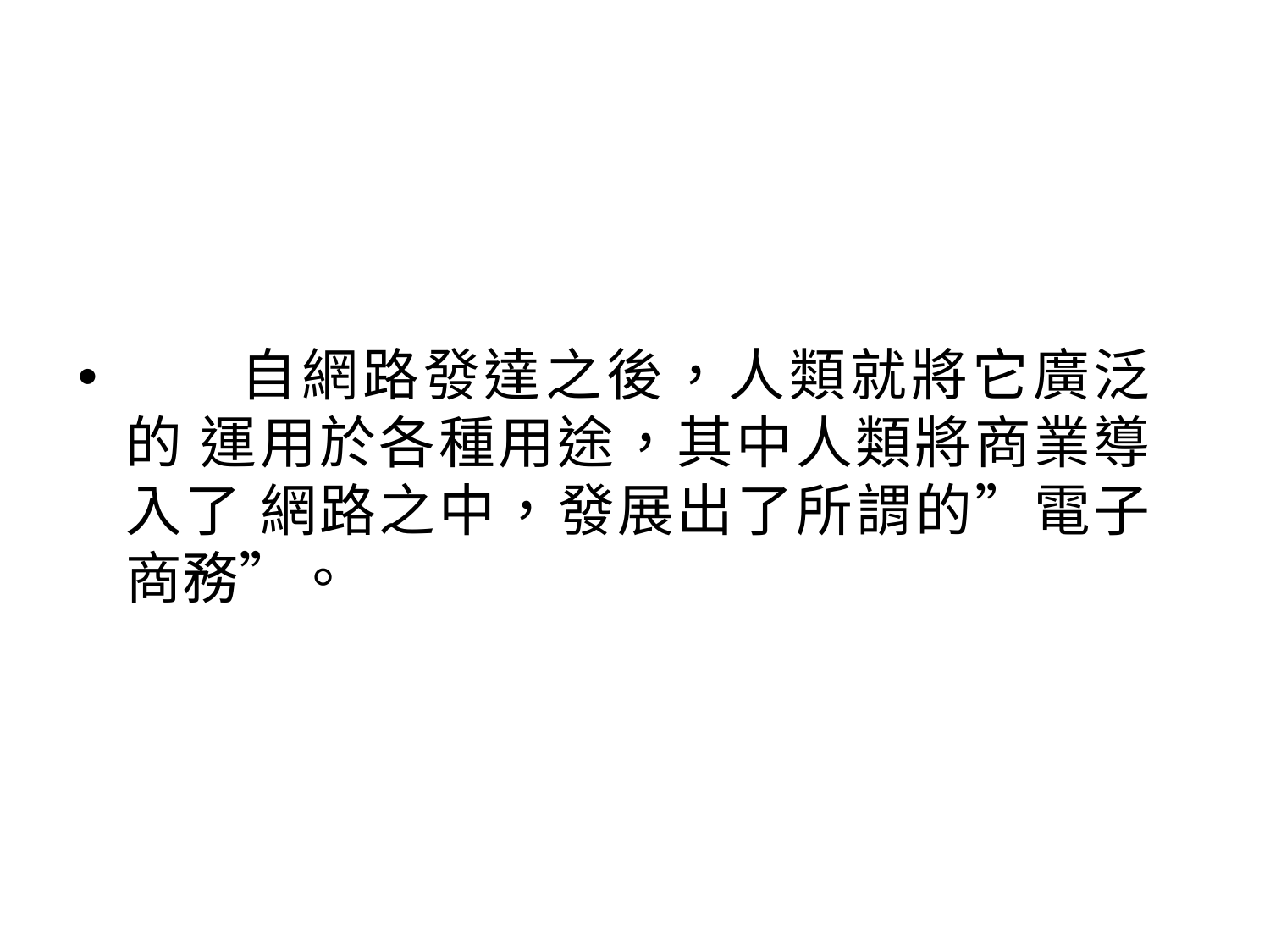

•
# 自網路發達之後，人類就將它廣泛的 運用於各種用途，其中人類將商業導入了 網路之中，發展出了所謂的”電子商務”。